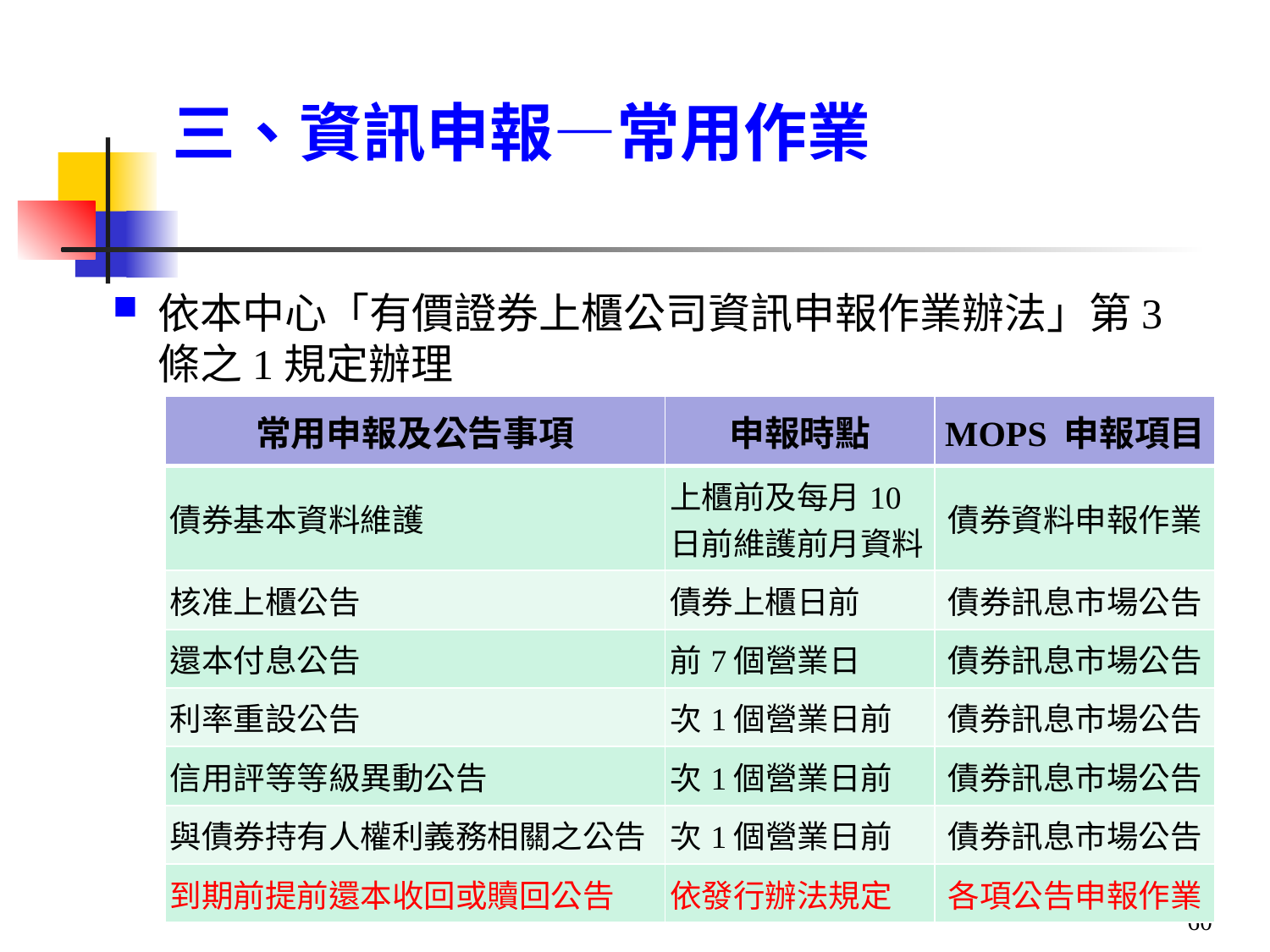

# 三、資訊申報—常用作業

依本中心「有價證券上櫃公司資訊申報作業辦法」第3條之1規定辦理
| 常用申報及公告事項 | 申報時點 | MOPS 申報項目 |
| --- | --- | --- |
| 債券基本資料維護 | 上櫃前及每月10日前維護前月資料 | 債券資料申報作業 |
| 核准上櫃公告 | 債券上櫃日前 | 債券訊息市場公告 |
| 還本付息公告 | 前7個營業日 | 債券訊息市場公告 |
| 利率重設公告 | 次1個營業日前 | 債券訊息市場公告 |
| 信用評等等級異動公告 | 次1個營業日前 | 債券訊息市場公告 |
| 與債券持有人權利義務相關之公告 | 次1個營業日前 | 債券訊息市場公告 |
| 到期前提前還本收回或贖回公告 | 依發行辦法規定 | 各項公告申報作業 |
60